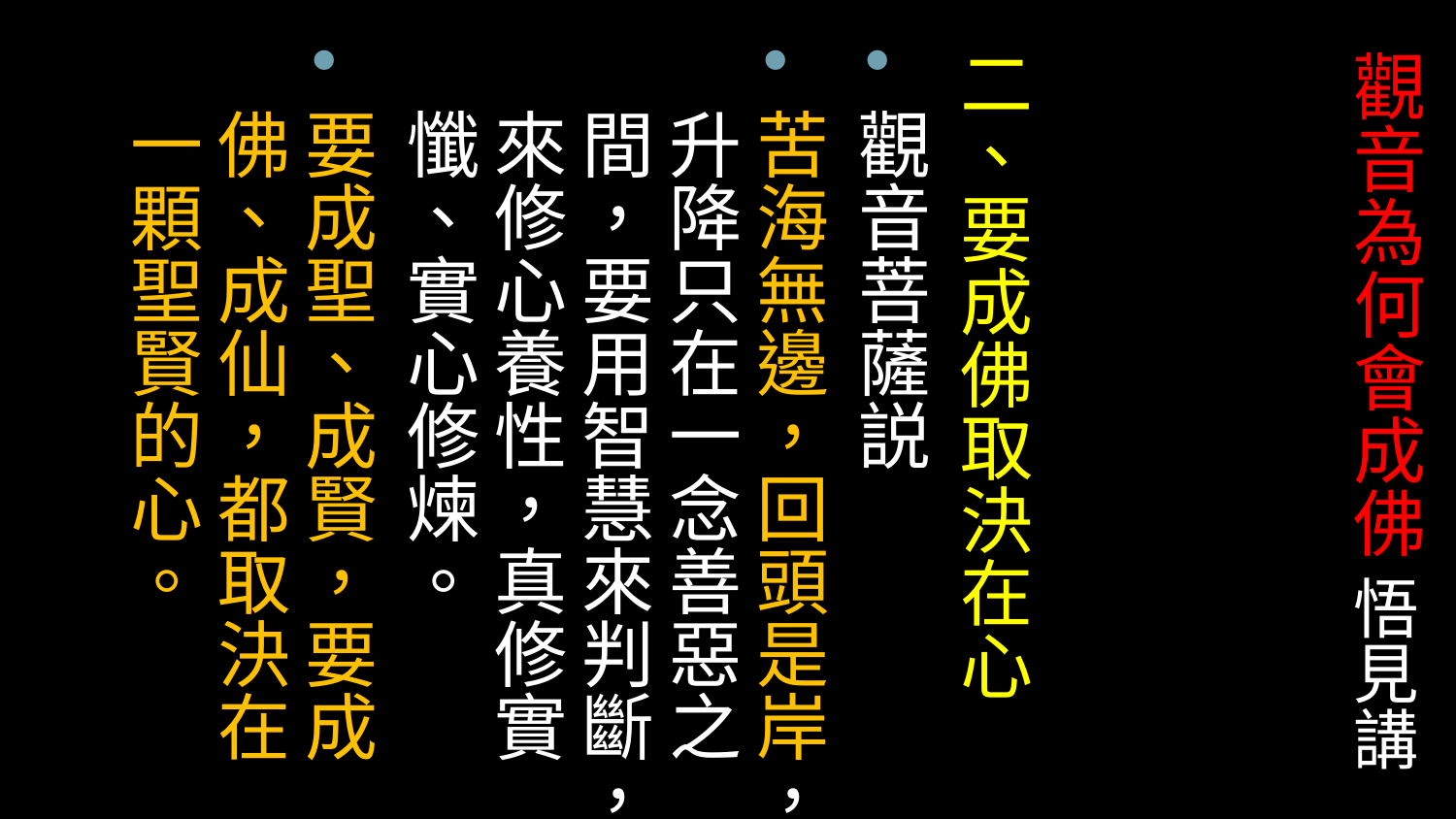

二、要成佛取決在心
觀音菩薩説
苦海無邊，回頭是岸，升降只在一念善惡之間，要用智慧來判斷，來修心養性，真修實懺、實心修煉。
要成聖、成賢，要成佛、成仙，都取決在一顆聖賢的心。

# 觀音為何會成佛 悟見講